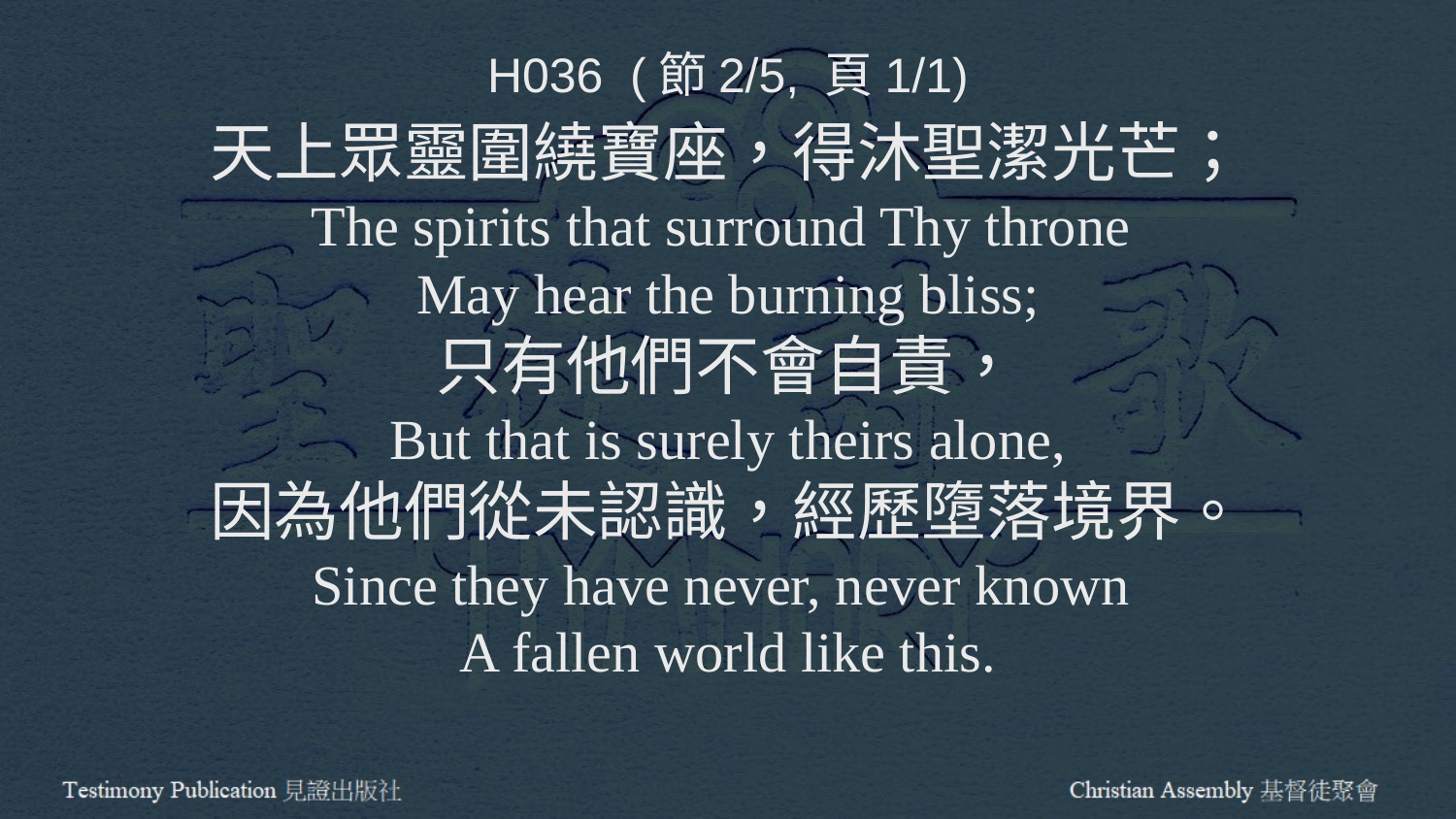

H036  (節2/5, 頁1/1)
天上眾靈圍繞寶座，得沐聖潔光芒；
The spirits that surround Thy throne
May hear the burning bliss;
只有他們不會自責，
But that is surely theirs alone,
因為他們從未認識，經歷墮落境界。
Since they have never, never known
A fallen world like this.